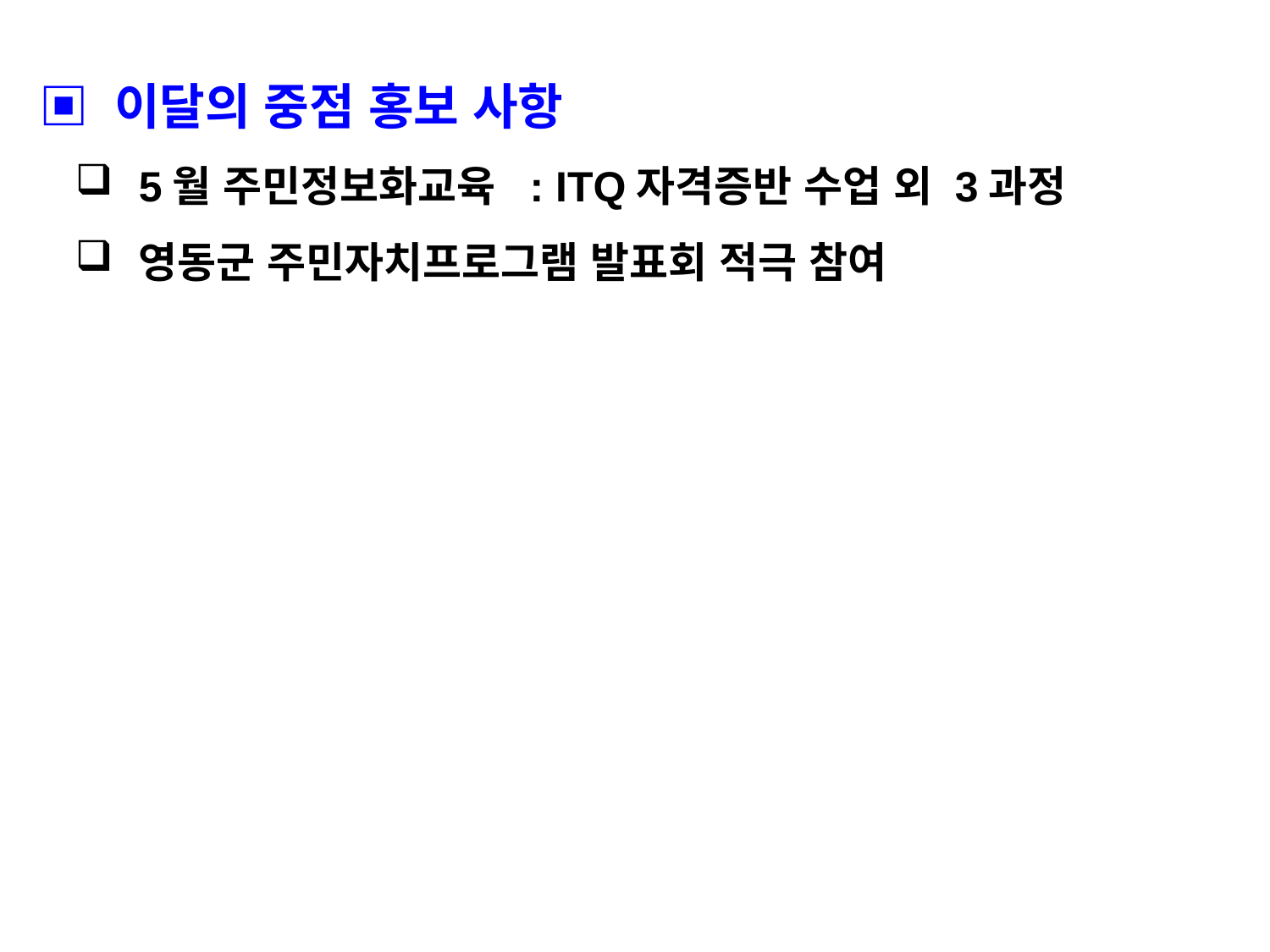

▣ 이달의 중점 홍보 사항
5월 주민정보화교육  : ITQ자격증반 수업 외 3과정
영동군 주민자치프로그램 발표회 적극 참여